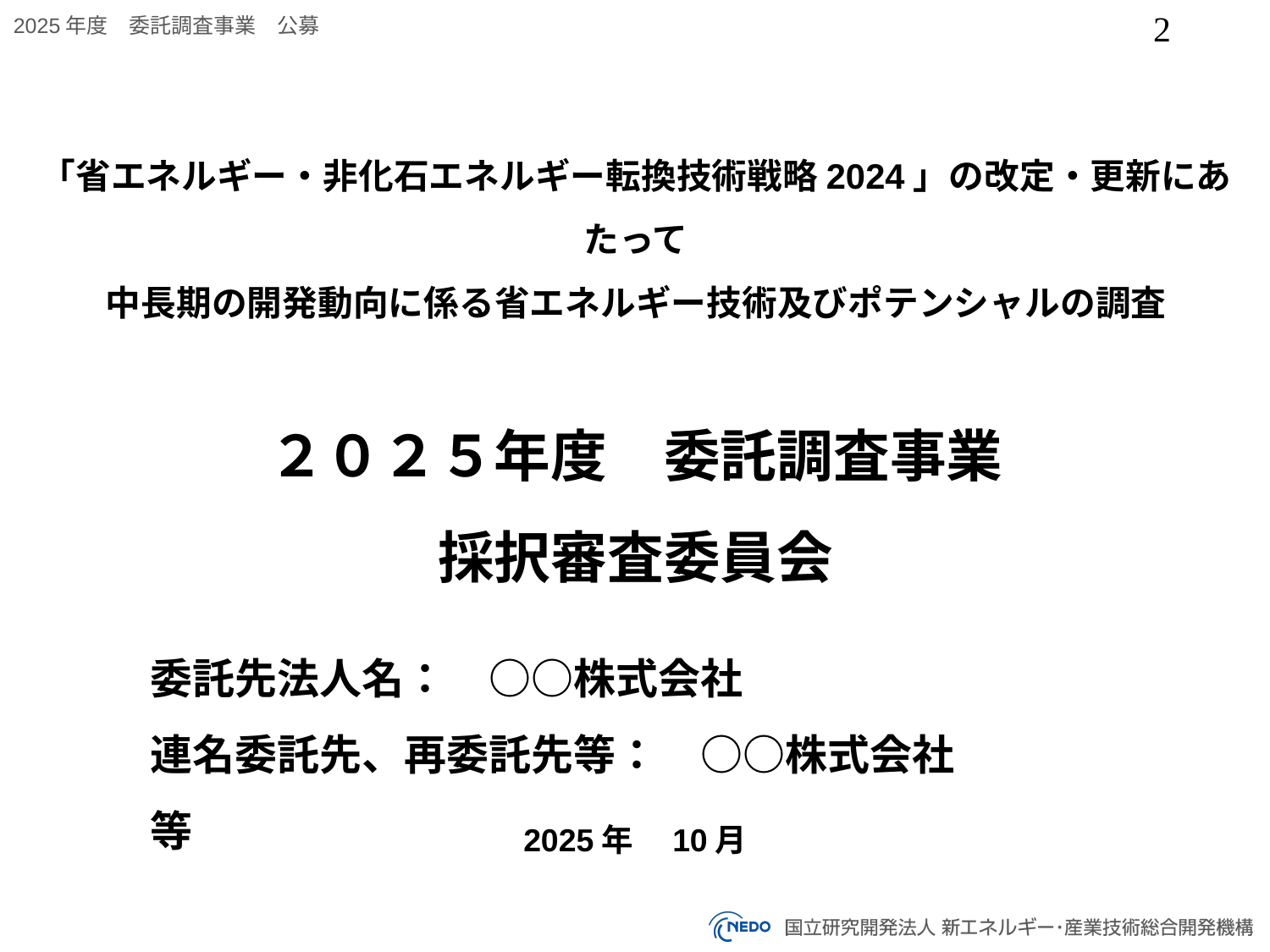

「省エネルギー・非化石エネルギー転換技術戦略2024」の改定・更新にあたって
中長期の開発動向に係る省エネルギー技術及びポテンシャルの調査
２０２５年度　委託調査事業
採択審査委員会
委託先法人名：　○○株式会社
連名委託先、再委託先等：　○○株式会社等
2025年　10月